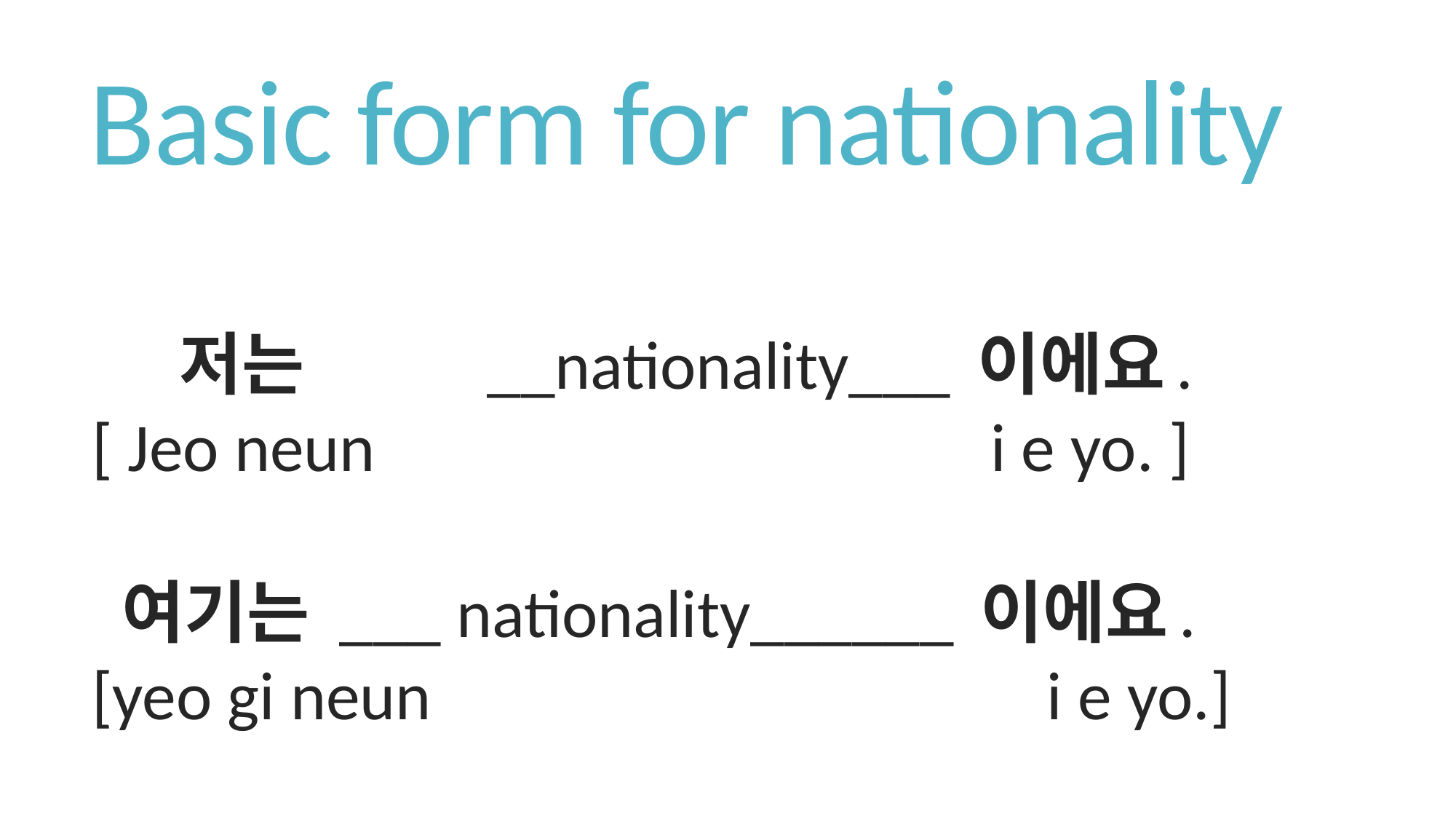

# Basic form for nationality

    저는         __nationality___ 이에요.
[ Jeo neun                                        i e yo. ]

 여기는 ___ nationality______ 이에요.
[yeo gi neun                                        i e yo.]